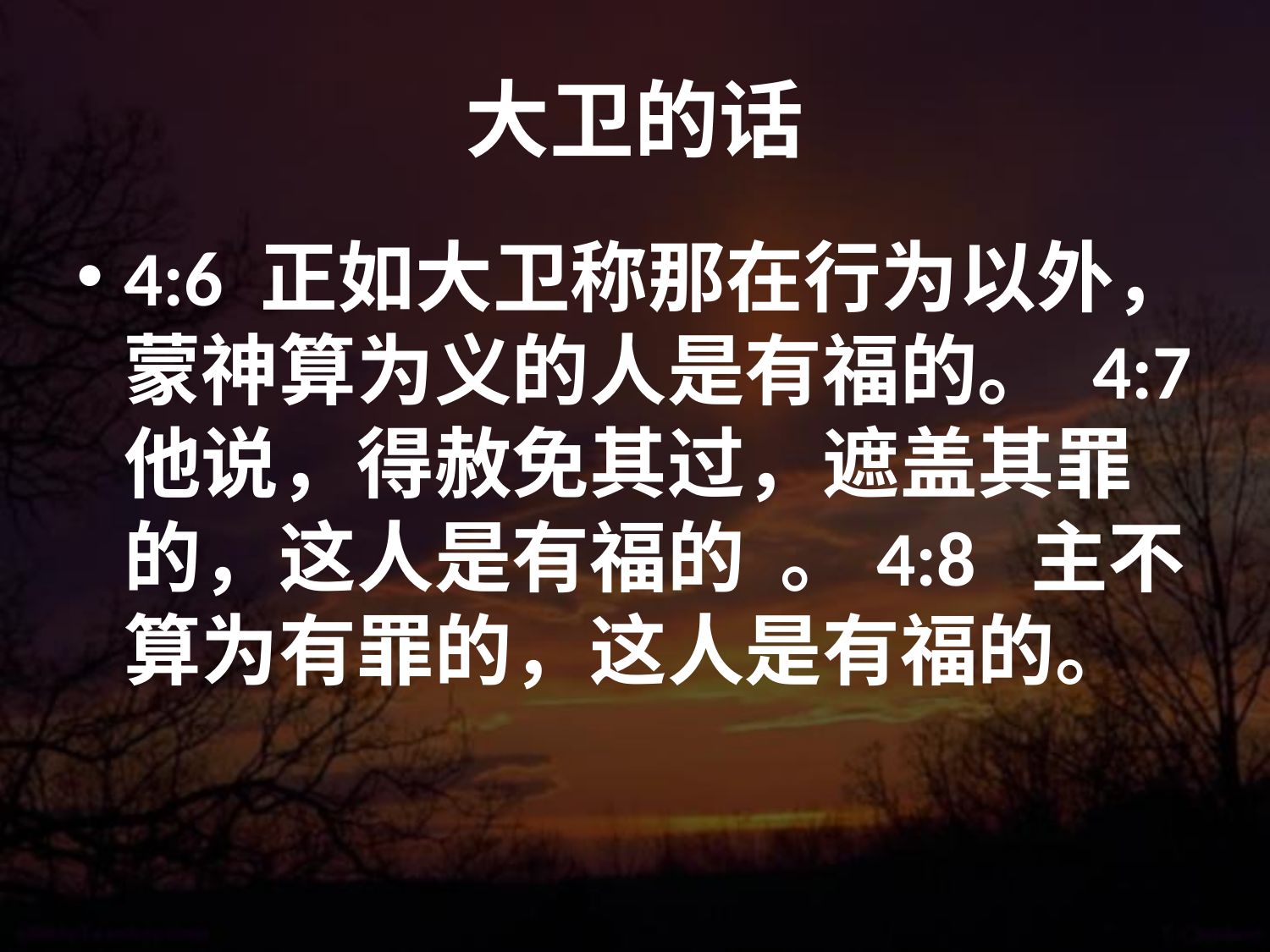

# 大卫的话
4:6 正如大卫称那在行为以外，蒙神算为义的人是有福的。 4:7 他说，得赦免其过，遮盖其罪的，这人是有福的  。4:8  主不算为有罪的，这人是有福的。